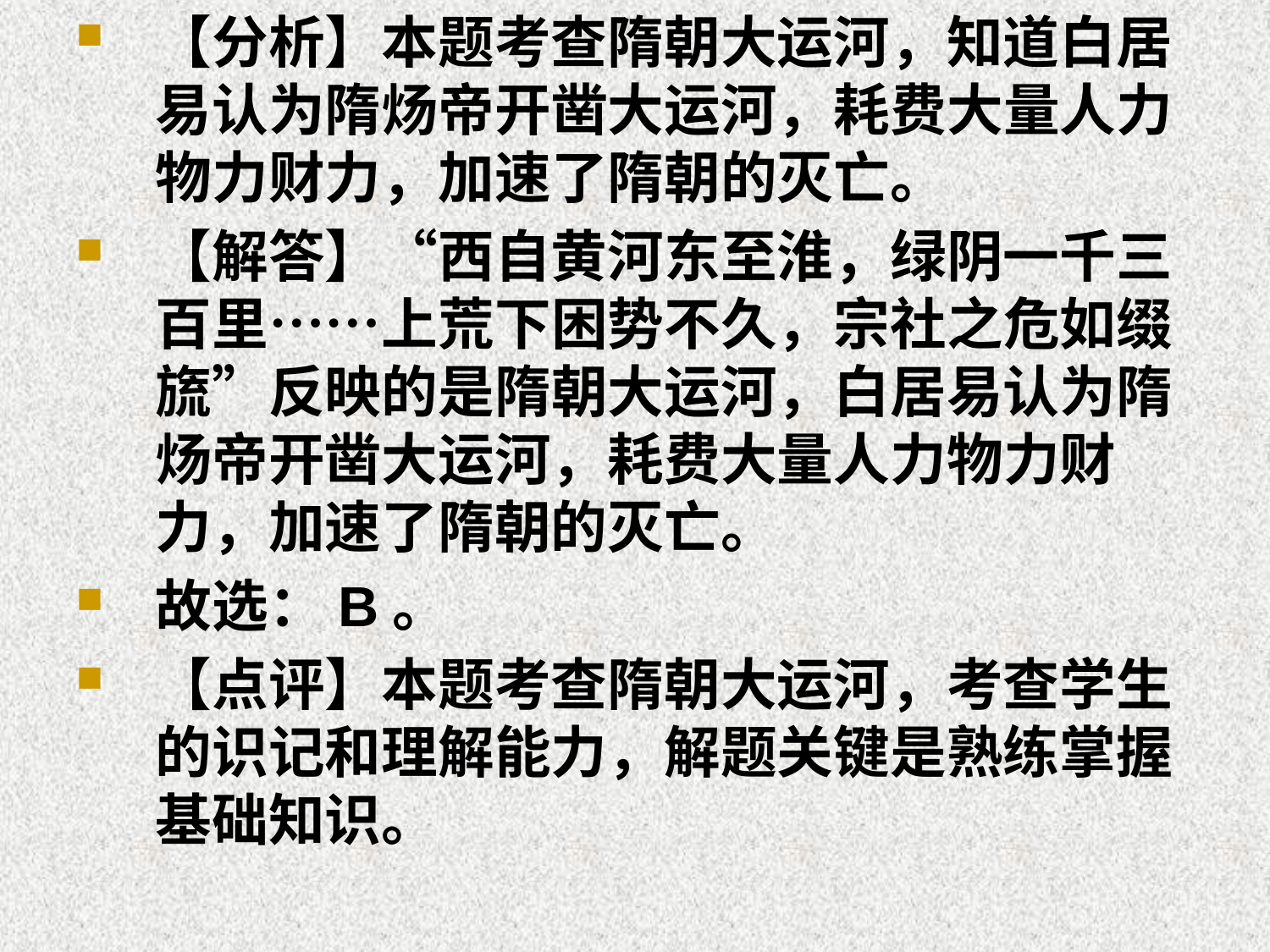

【分析】本题考查隋朝大运河，知道白居易认为隋炀帝开凿大运河，耗费大量人力物力财力，加速了隋朝的灭亡。
【解答】“西自黄河东至淮，绿阴一千三百里……上荒下困势不久，宗社之危如缀旒”反映的是隋朝大运河，白居易认为隋炀帝开凿大运河，耗费大量人力物力财力，加速了隋朝的灭亡。
故选：B。
【点评】本题考查隋朝大运河，考查学生的识记和理解能力，解题关键是熟练掌握基础知识。
#